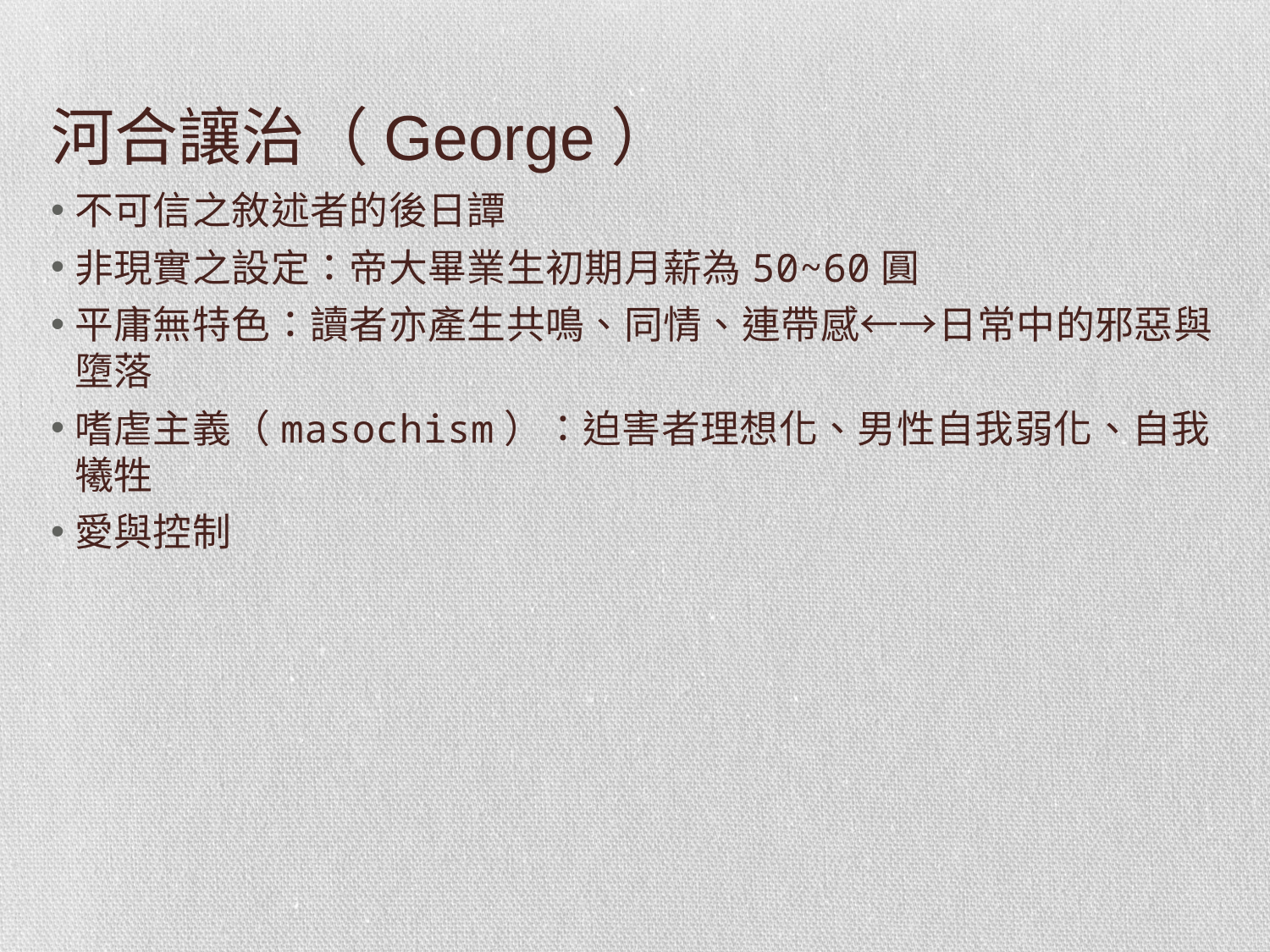

# 河合讓治（George）
不可信之敘述者的後日譚
非現實之設定：帝大畢業生初期月薪為50~60圓
平庸無特色：讀者亦產生共鳴、同情、連帶感←→日常中的邪惡與墮落
嗜虐主義（masochism）：迫害者理想化、男性自我弱化、自我犧牲
愛與控制